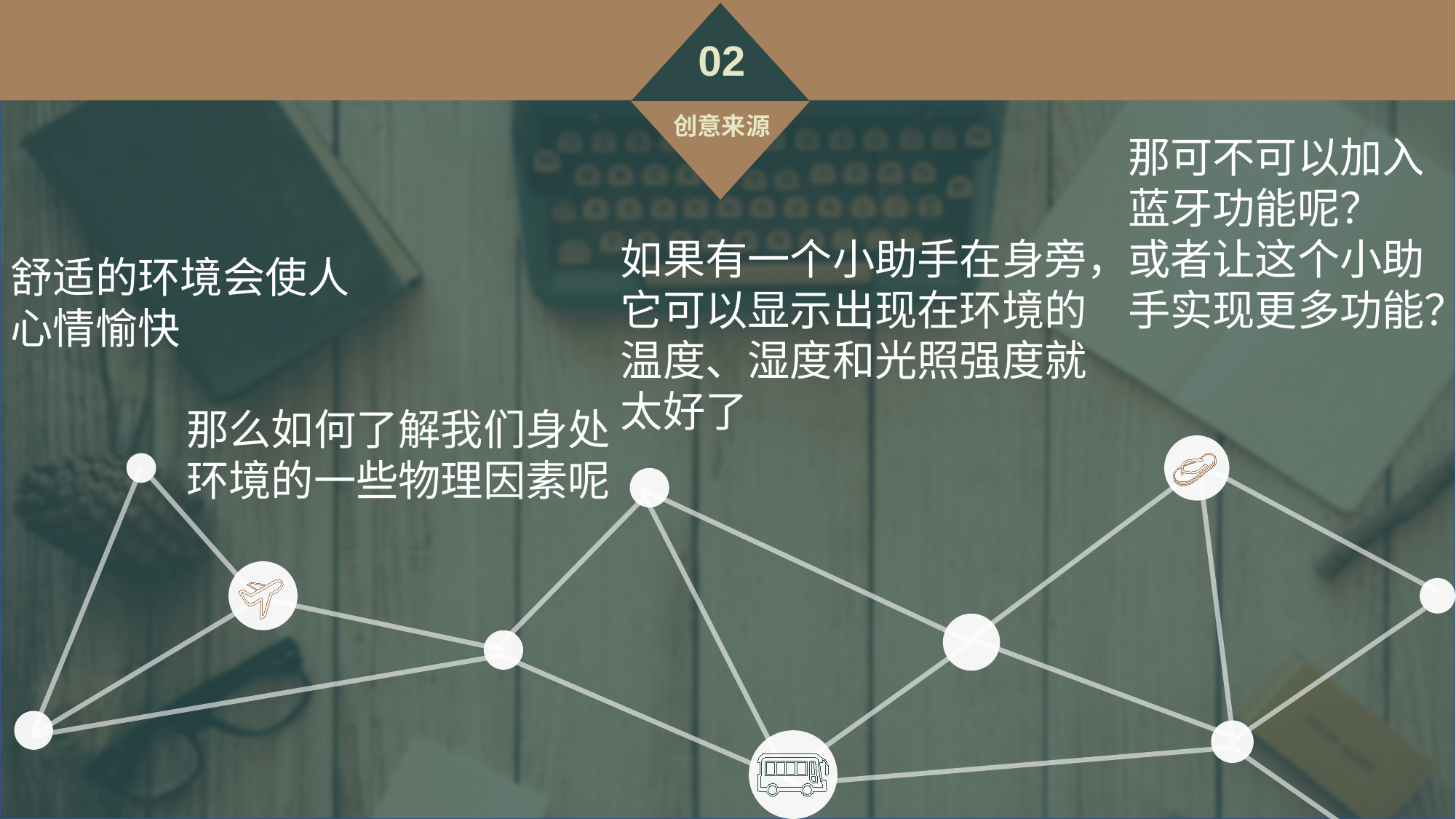

02
创意来源
那可不可以加入蓝牙功能呢？
或者让这个小助手实现更多功能？
如果有一个小助手在身旁，它可以显示出现在环境的温度、湿度和光照强度就太好了
舒适的环境会使人心情愉快

那么如何了解我们身处环境的一些物理因素呢